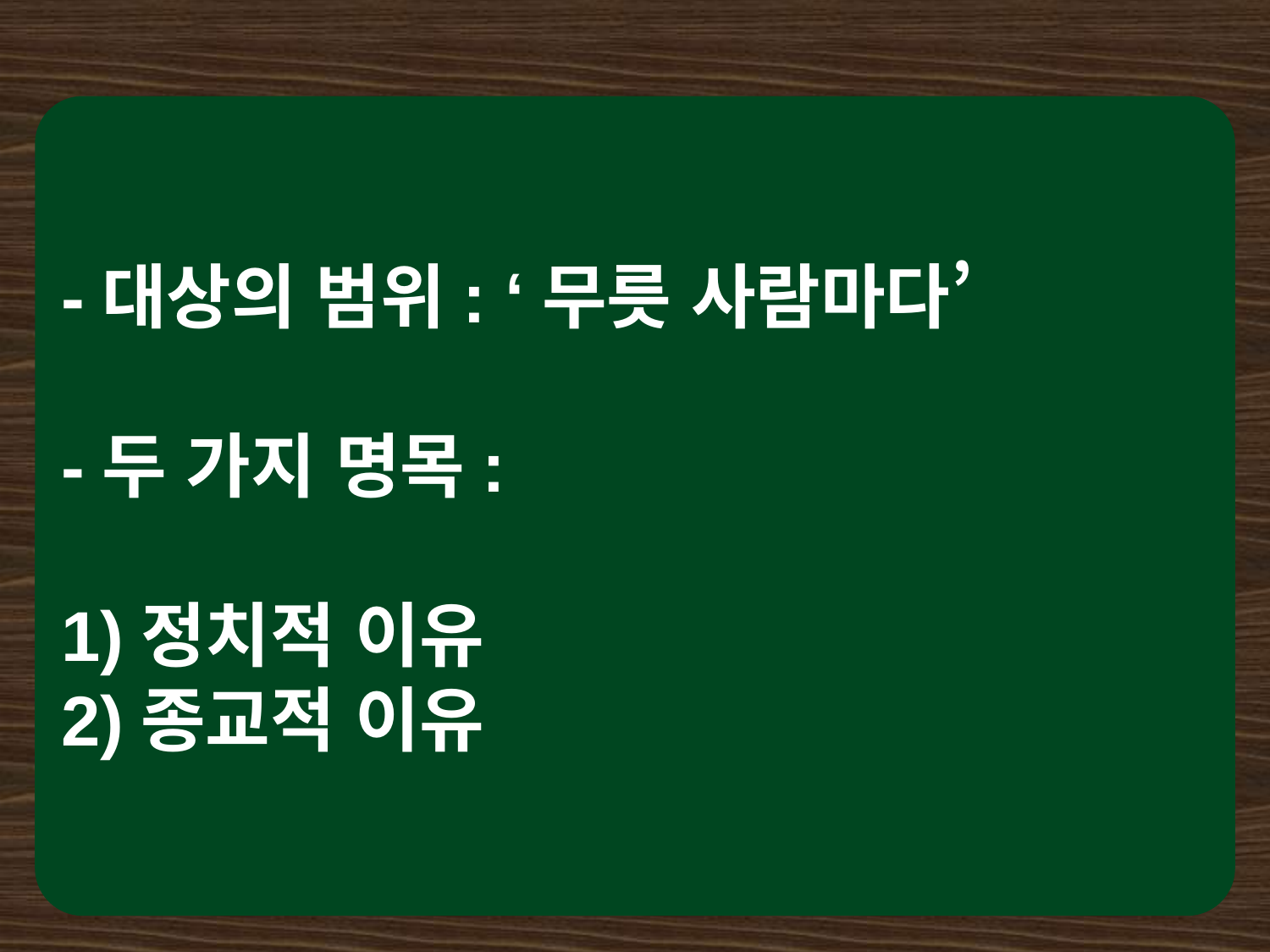

-대상의 범위: ‘무릇 사람마다’

-두 가지 명목:

1)정치적 이유
2)종교적 이유